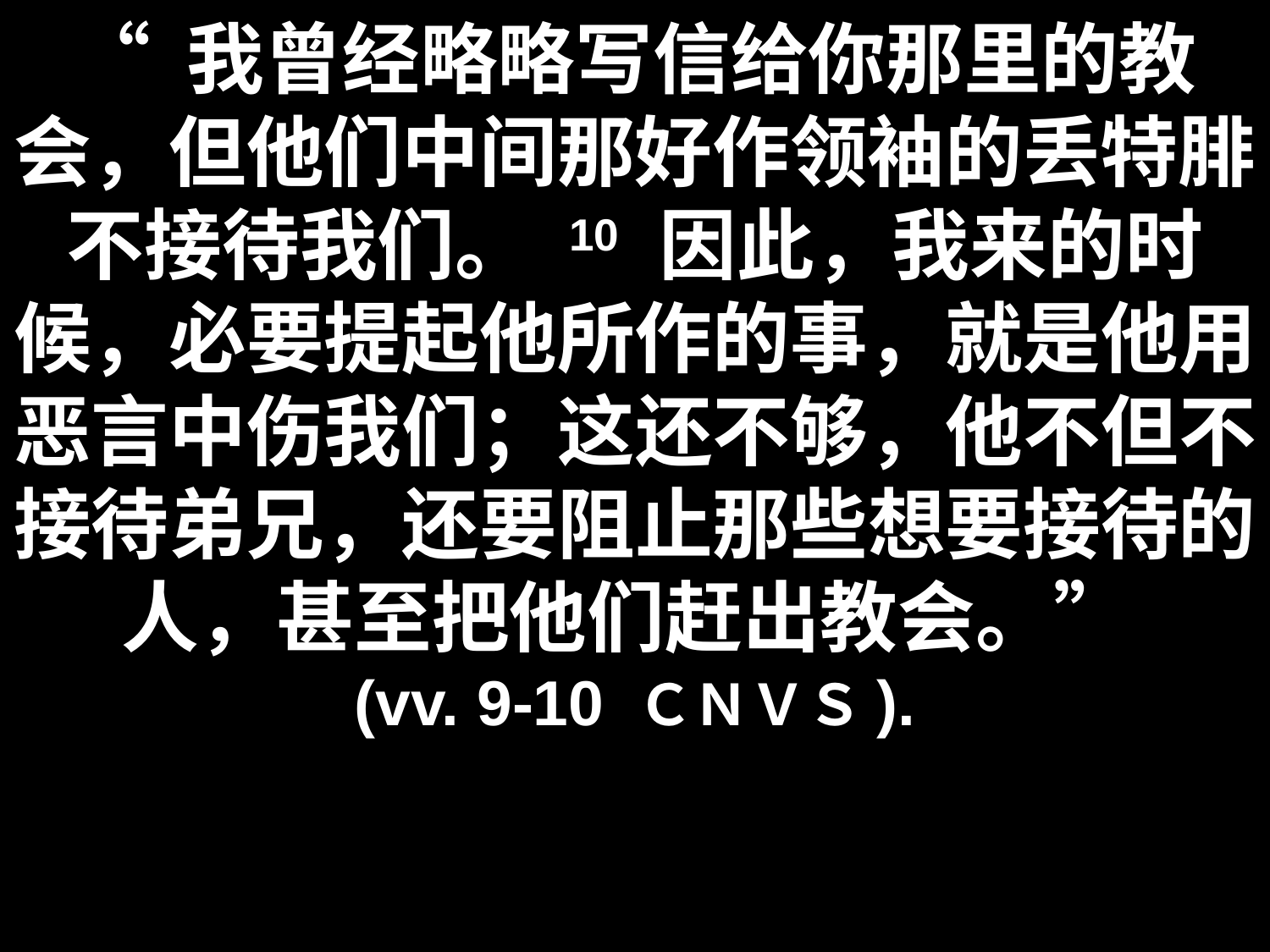

# “ 我曾经略略写信给你那里的教会，但他们中间那好作领袖的丢特腓不接待我们。 10 因此，我来的时候，必要提起他所作的事，就是他用恶言中伤我们；这还不够，他不但不接待弟兄，还要阻止那些想要接待的人，甚至把他们赶出教会。” (vv. 9-10 ＣＮＶＳ).